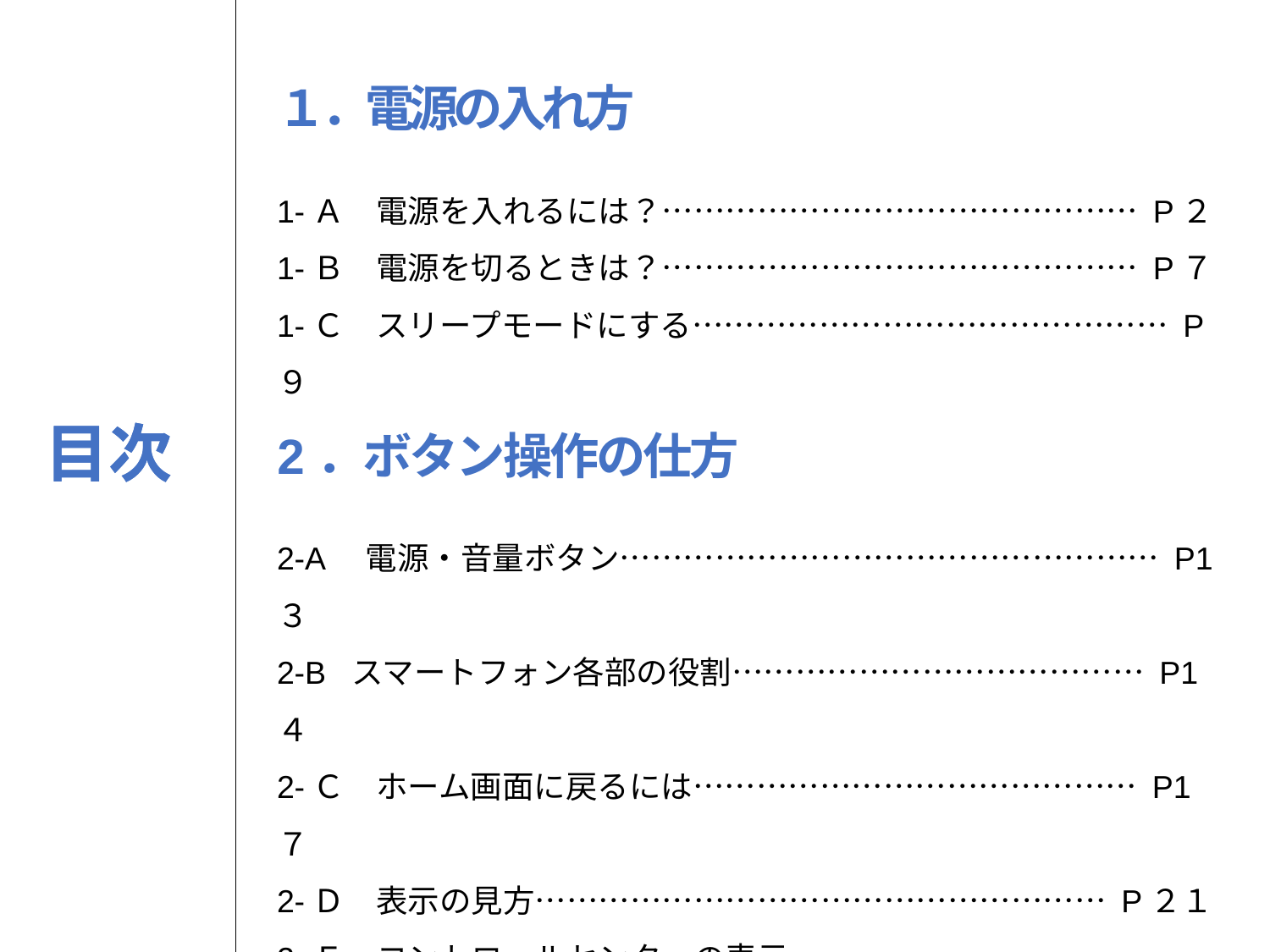

１．電源の入れ方
1-Ａ　電源を入れるには？……………………………………… P２
1-Ｂ　電源を切るときは？……………………………………… P７
1-Ｃ　スリープモードにする……………………………………… P９
目次
2．ボタン操作の仕方
2-A　電源・音量ボタン…………………………………………… P1３
2-B  スマートフォン各部の役割………………………………… P1４
2-Ｃ　ホーム画面に戻るには…………………………………… P1７
2-Ｄ　表示の見方……………………………………………… P２１
2-Ｅ　コントロールセンターの表示……………………………… P2２
2-Ｆ　マナーモードに設定する方法…………………………… P2５